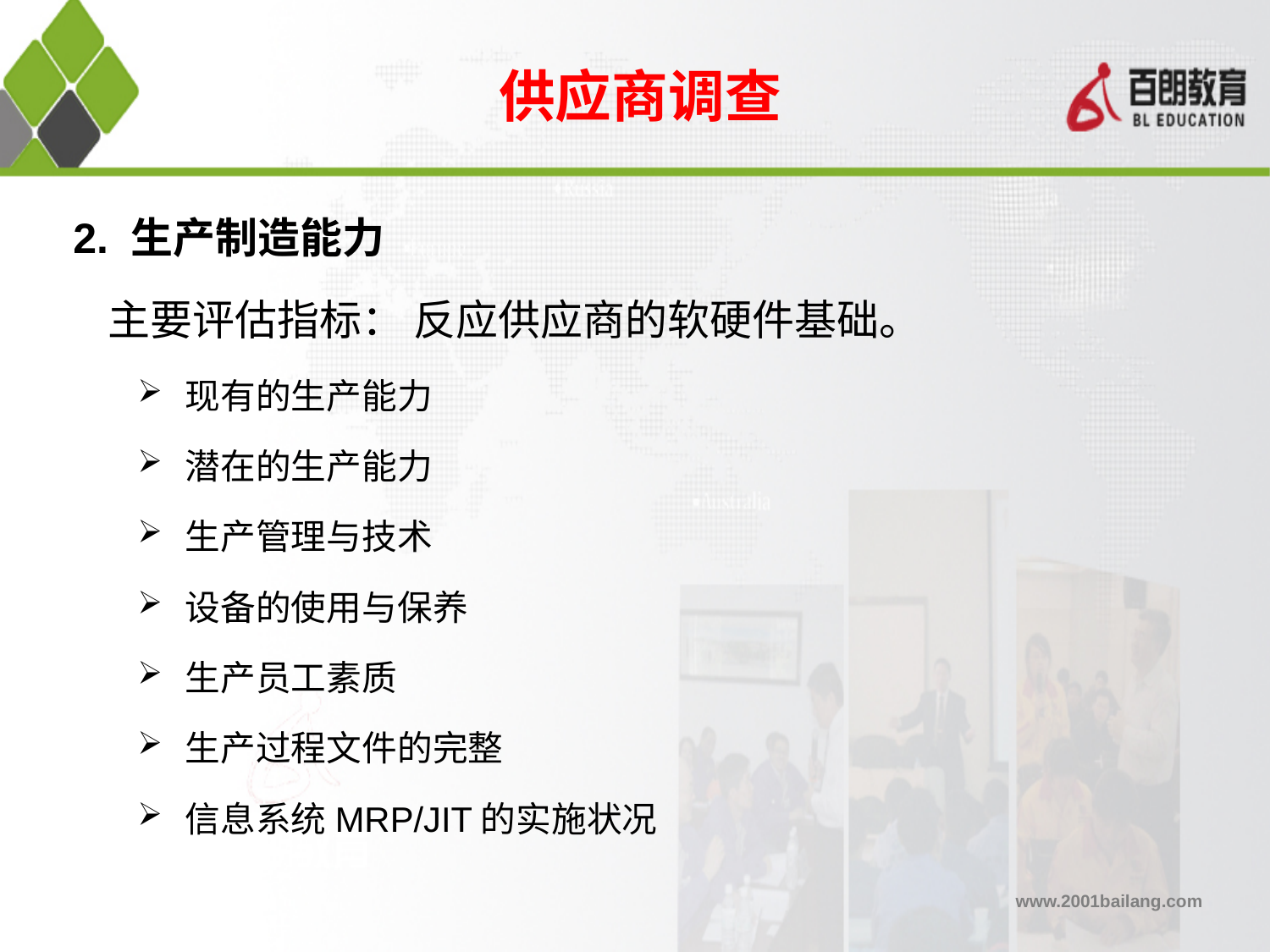

供应商调查
# 2. 生产制造能力
主要评估指标： 反应供应商的软硬件基础。
现有的生产能力
潜在的生产能力
生产管理与技术
设备的使用与保养
生产员工素质
生产过程文件的完整
信息系统MRP/JIT的实施状况